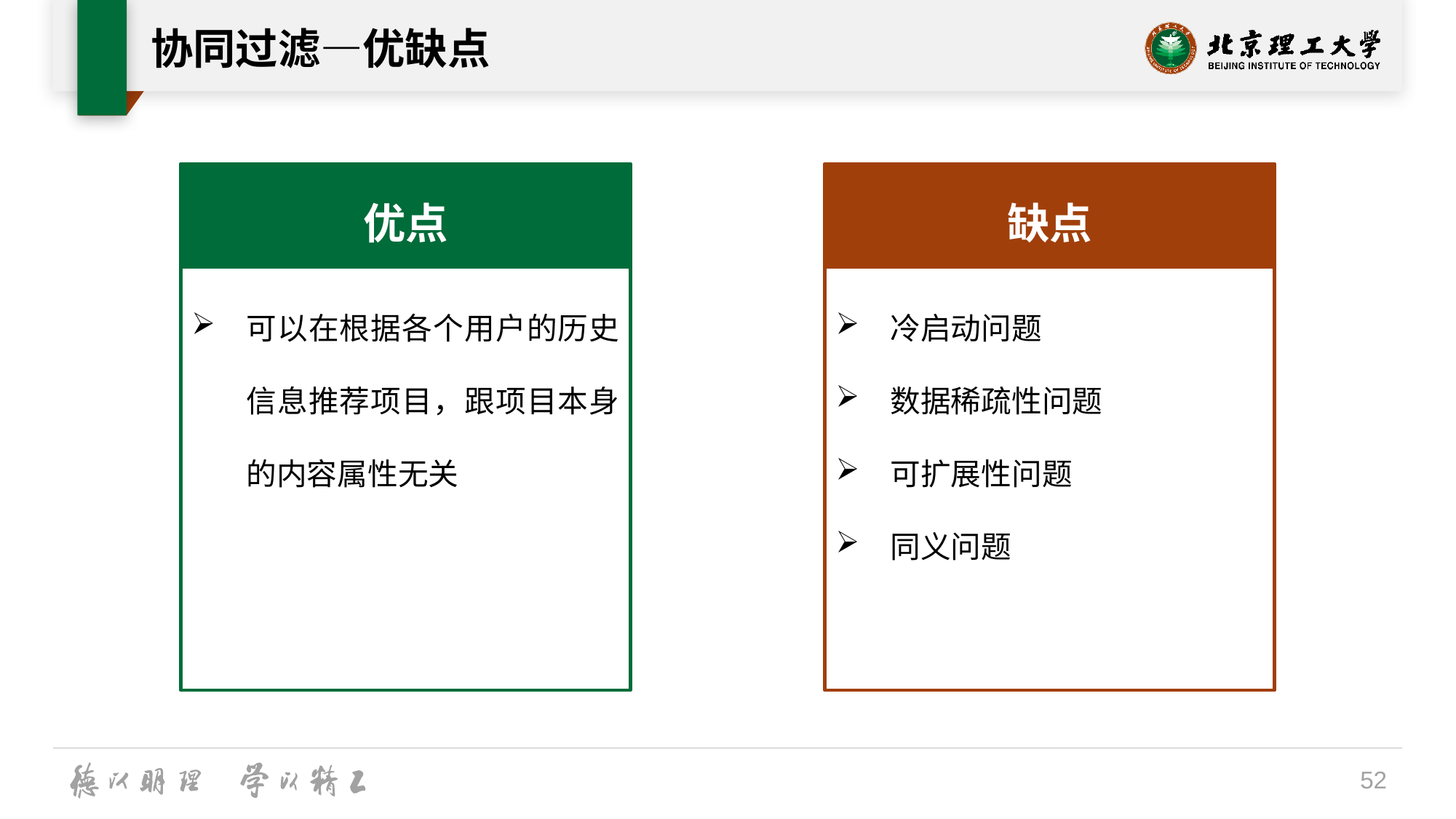

# 协同过滤—优缺点
优点
缺点
冷启动问题
数据稀疏性问题
可扩展性问题
同义问题
可以在根据各个用户的历史信息推荐项目，跟项目本身的内容属性无关